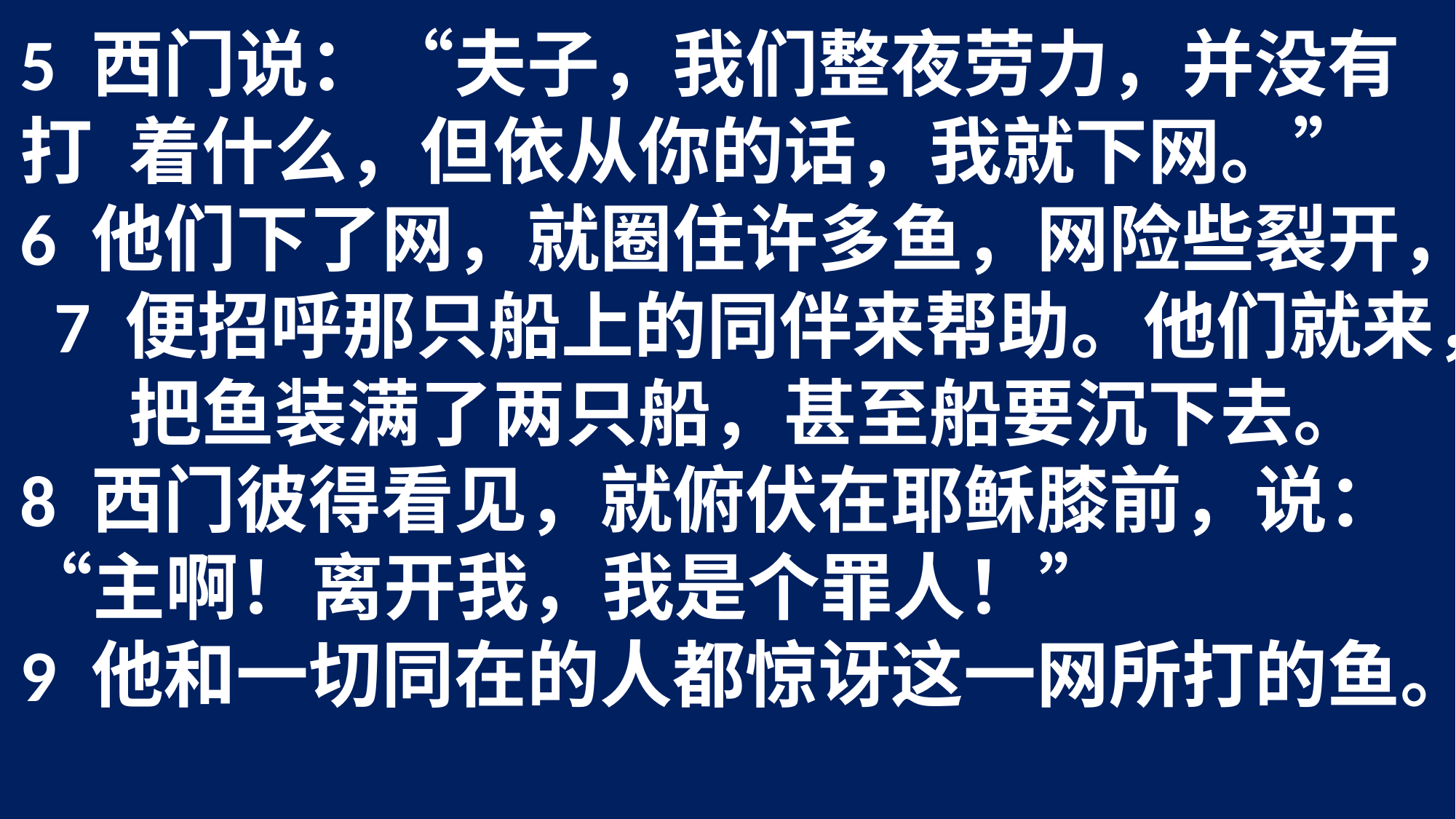

5 西门说：“夫子，我们整夜劳力，并没有打	着什么，但依从你的话，我就下网。”
6 他们下了网，就圈住许多鱼，网险些裂开， 7 便招呼那只船上的同伴来帮助。他们就来，	把鱼装满了两只船，甚至船要沉下去。
8 西门彼得看见，就俯伏在耶稣膝前，说：	“主啊！离开我，我是个罪人！”
9 他和一切同在的人都惊讶这一网所打的鱼。